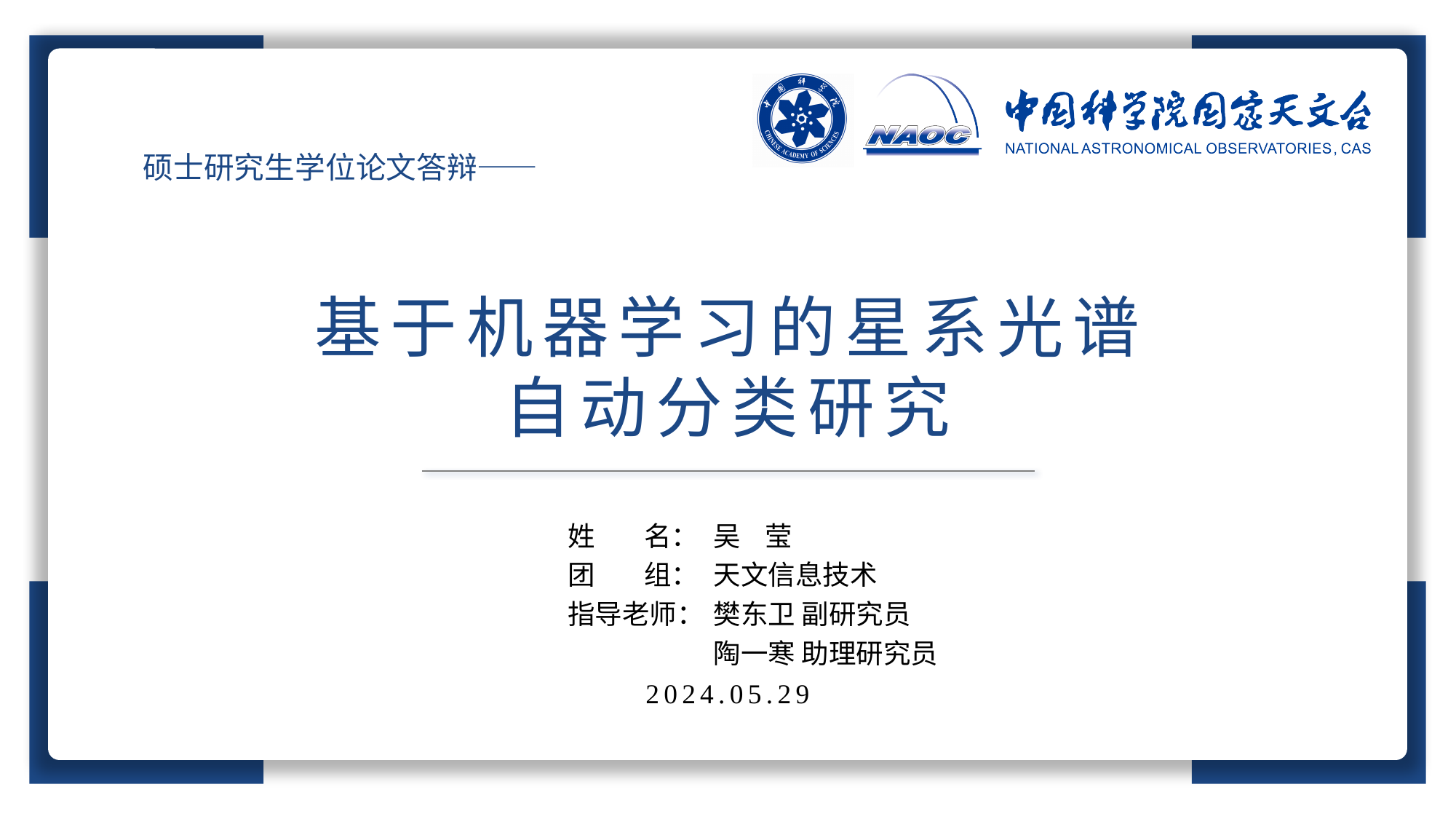

硕士研究生学位论文答辩——
基于机器学习的星系光谱
自动分类研究
姓        名：
团        组：
指导老师：
吴    莹
天文信息技术
樊东卫 副研究员
陶一寒 助理研究员
2024.05.29